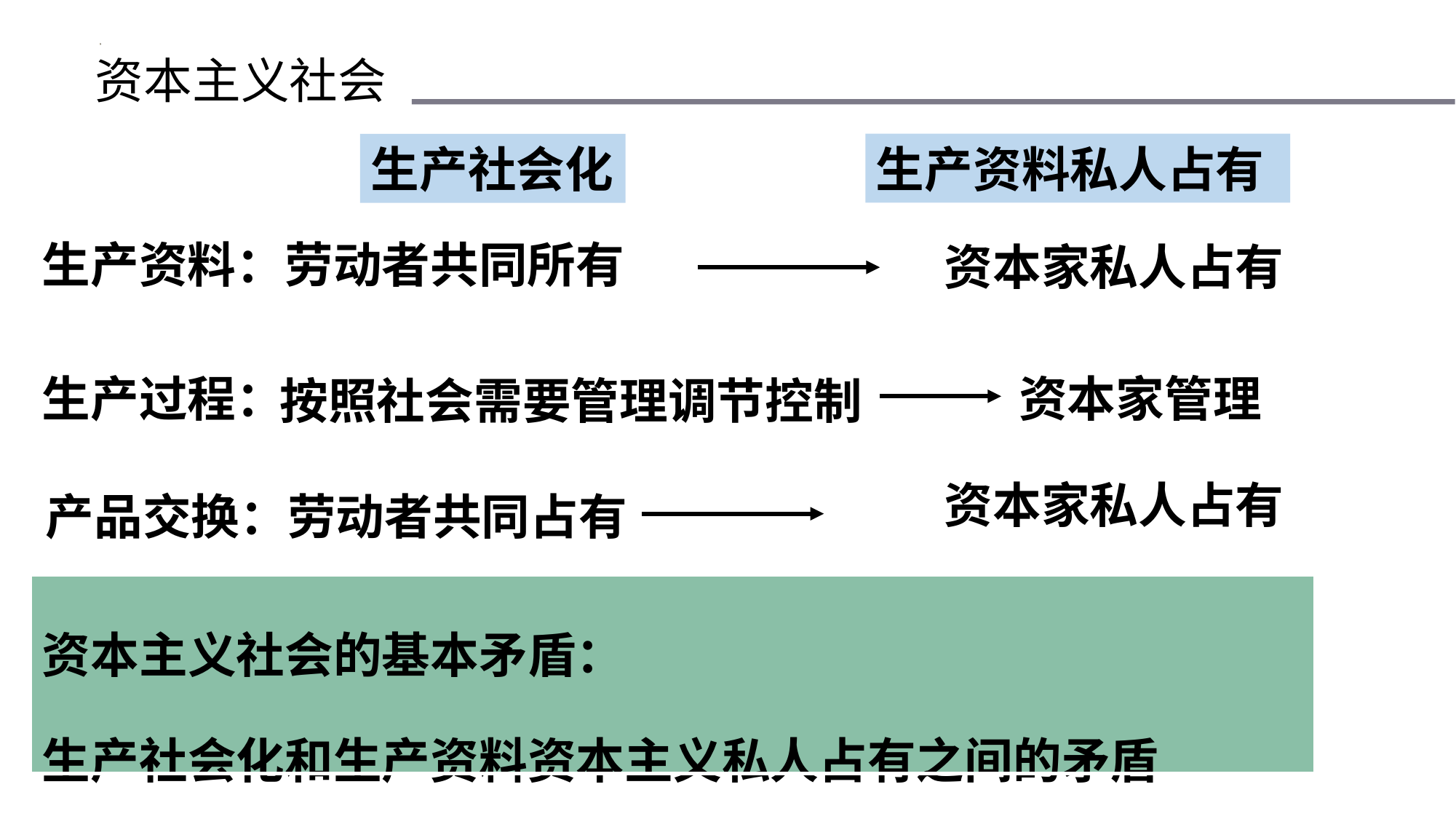

资本主义社会

生产资料私人占有
生产社会化
生产资料：劳动者共同所有
资本家私人占有
生产过程：
资本家管理
按照社会需要管理调节控制
资本家私人占有
产品交换：
劳动者共同占有
| 资本主义社会的基本矛盾： 生产社会化和生产资料资本主义私人占有之间的矛盾 |
| --- |